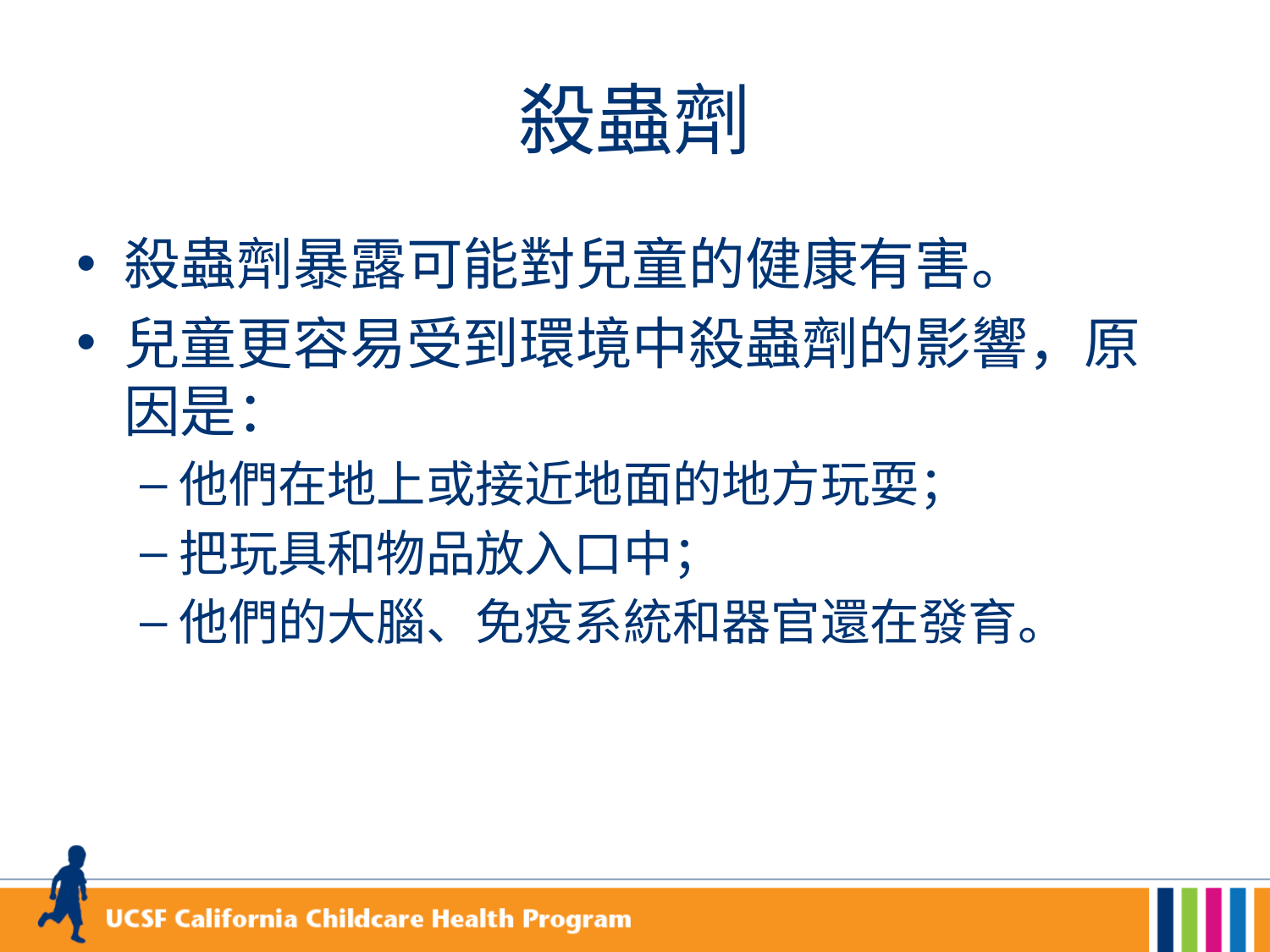

# 殺蟲劑
殺蟲劑暴露可能對兒童的健康有害。
兒童更容易受到環境中殺蟲劑的影響，原因是：
他們在地上或接近地面的地方玩耍；
把玩具和物品放入口中；
他們的大腦、免疫系統和器官還在發育。